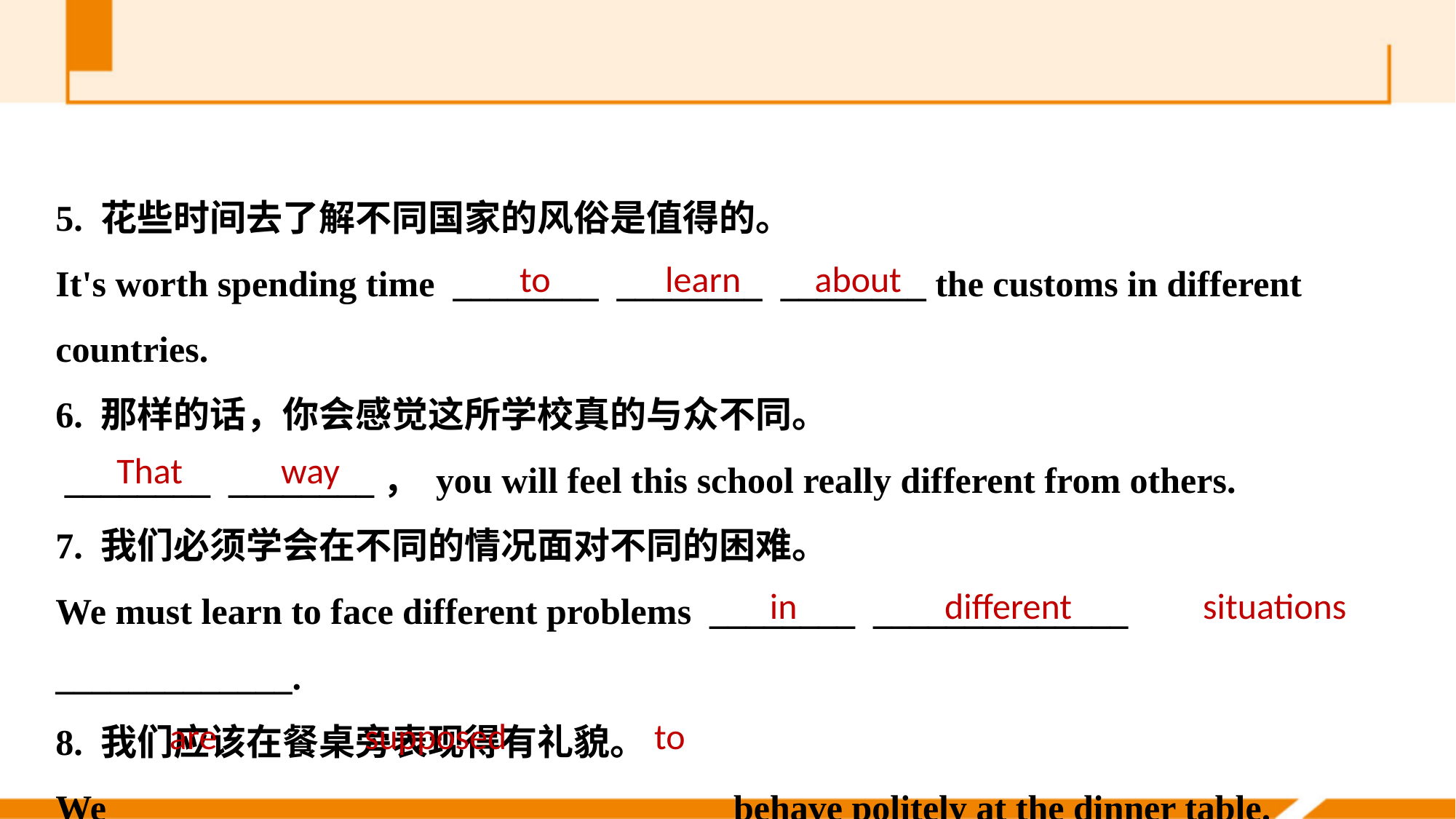

5. 花些时间去了解不同国家的风俗是值得的。
It's worth spending time  ________  ________  ________ the customs in different countries.
6. 那样的话，你会感觉这所学校真的与众不同。
 ________  ________， you will feel this school really different from others.
7. 我们必须学会在不同的情况面对不同的困难。
We must learn to face different problems  ________  ______________  _____________.
8. 我们应该在餐桌旁表现得有礼貌。
We  ________  _______________  ________ behave politely at the dinner table.
 to              learn         about
That            way
in                  different                situations
are                  supposed                  to